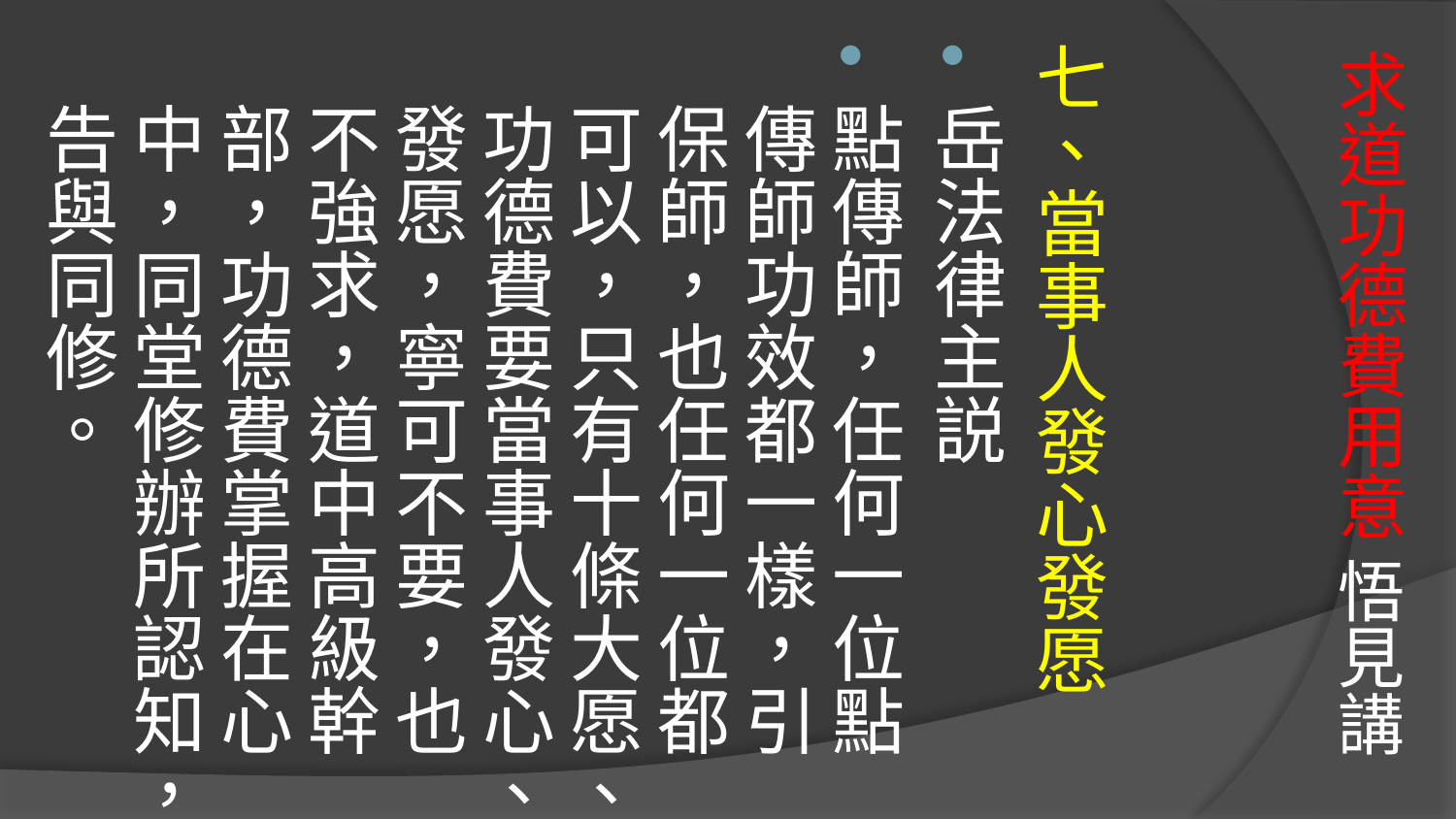

# 求道功德費用意 悟見講
七、當事人發心發愿
岳法律主説
點傳師，任何一位點傳師功效都一樣，引保師，也任何一位都可以，只有十條大愿、功德費要當事人發心、發愿，寧可不要，也不強求，道中高級幹部，功德費掌握在心中，同堂修辦所認知，告與同修。